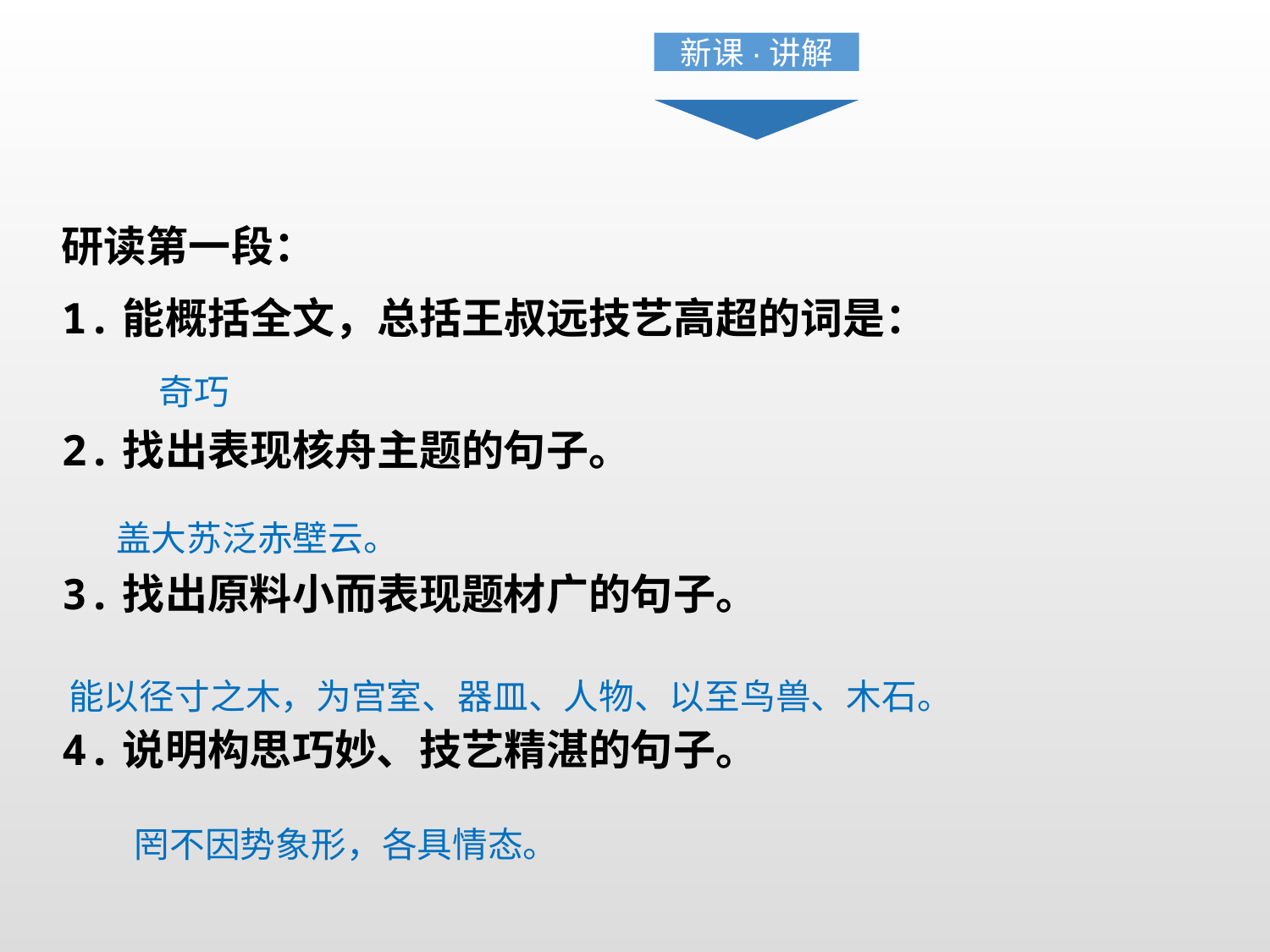

新课·讲解

研读第一段：
1.能概括全文，总括王叔远技艺高超的词是：

2.找出表现核舟主题的句子。

3.找出原料小而表现题材广的句子。

4.说明构思巧妙、技艺精湛的句子。
奇巧
盖大苏泛赤壁云。
能以径寸之木，为宫室、器皿、人物、以至鸟兽、木石。
罔不因势象形，各具情态。